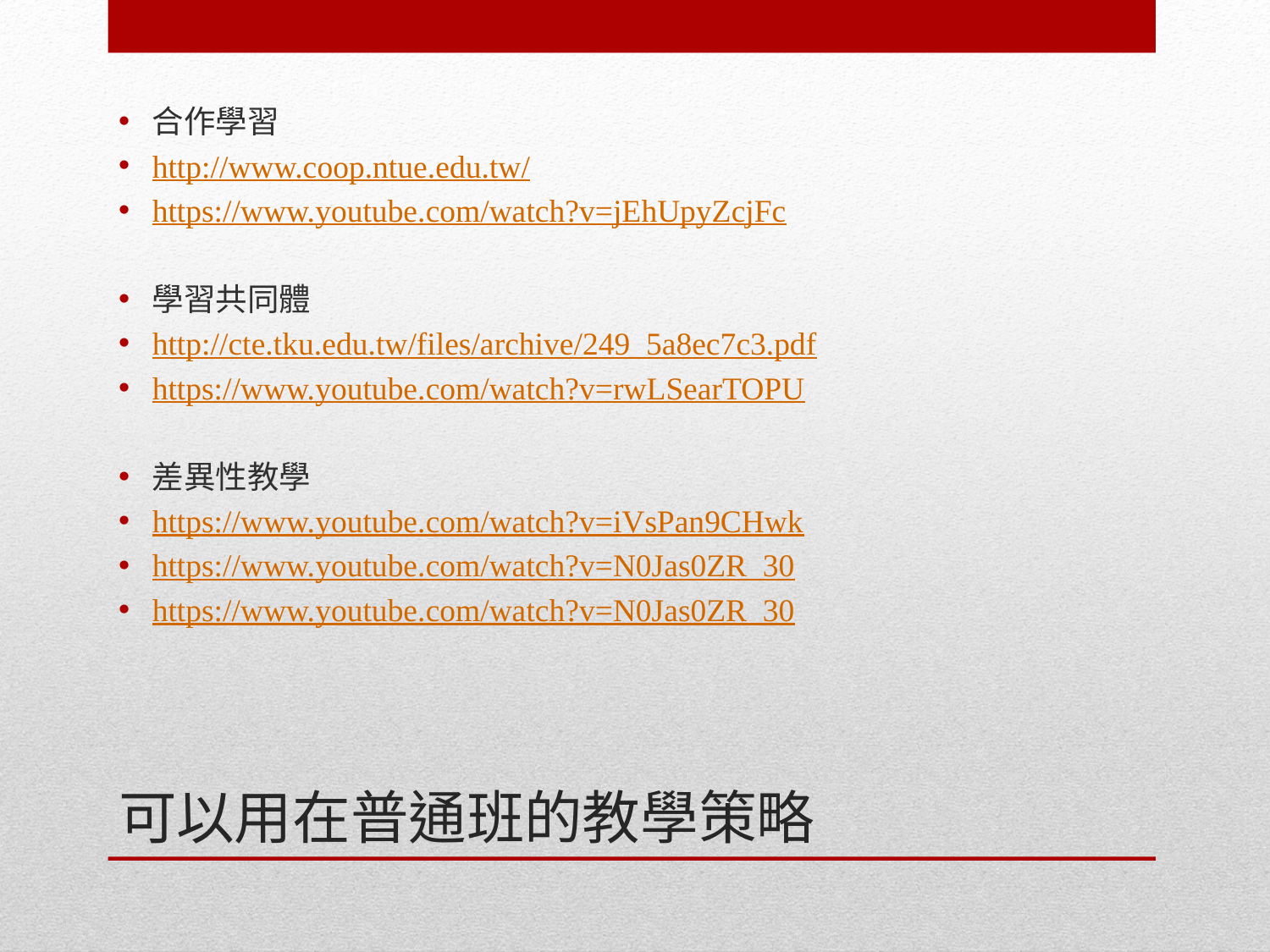

合作學習
http://www.coop.ntue.edu.tw/
https://www.youtube.com/watch?v=jEhUpyZcjFc

學習共同體
http://cte.tku.edu.tw/files/archive/249_5a8ec7c3.pdf
https://www.youtube.com/watch?v=rwLSearTOPU

差異性教學
https://www.youtube.com/watch?v=iVsPan9CHwk
https://www.youtube.com/watch?v=N0Jas0ZR_30
https://www.youtube.com/watch?v=N0Jas0ZR_30

# 可以用在普通班的教學策略